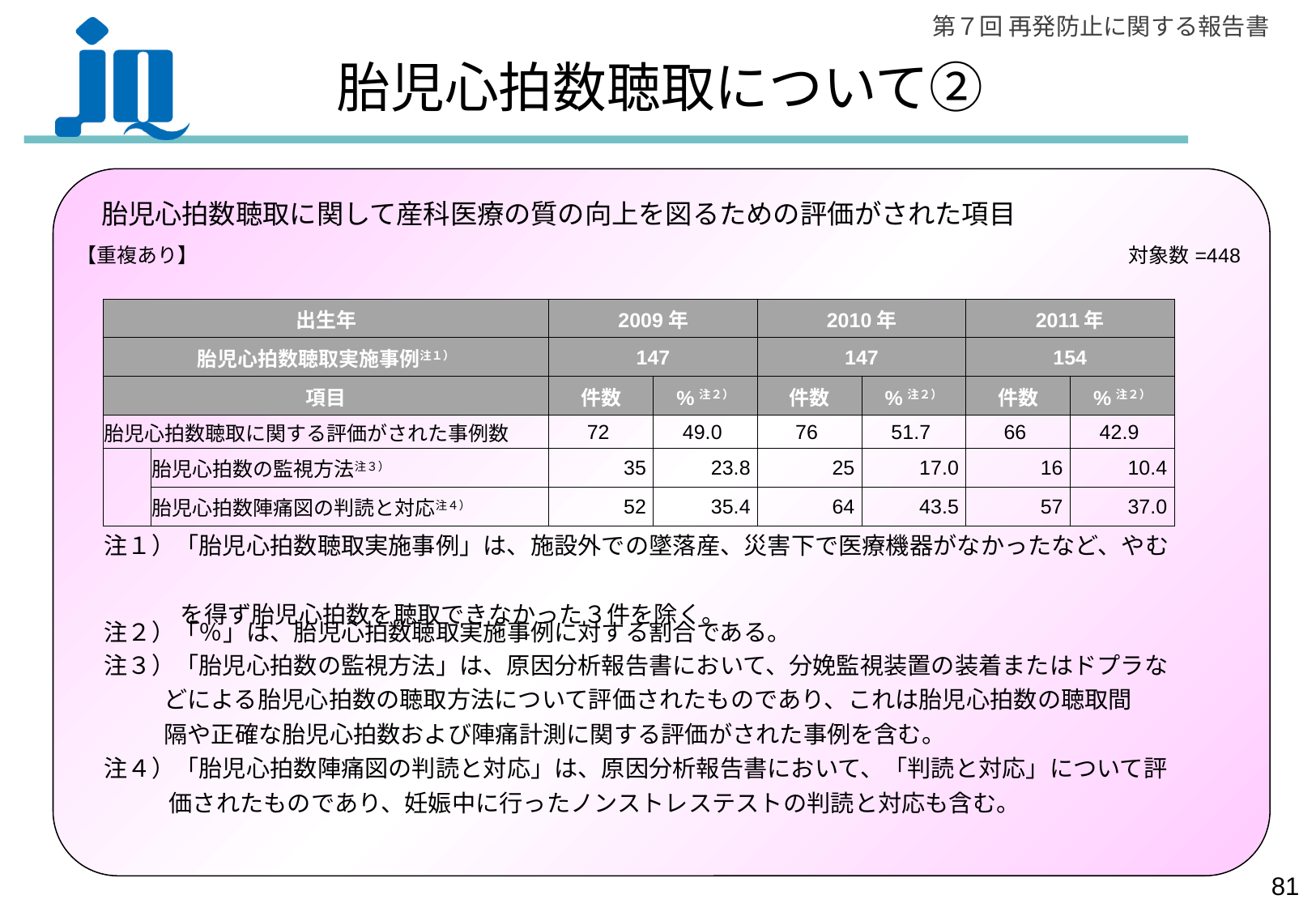

# 胎児心拍数聴取について②

胎児心拍数聴取に関して産科医療の質の向上を図るための評価がされた項目
【重複あり】　　　　　　　　　　　　　　　　　　　　　　　　　　　　　　　　　　　　　　　　　　　　　　対象数=448
| 出生年 |  | 2009年 |  | 2010年 |  | 2011年 |  |
| --- | --- | --- | --- | --- | --- | --- | --- |
| 胎児心拍数聴取実施事例注１） |  | 147 |  | 147 |  | 154 |  |
| 項目 |  | 件数 | %注２） | 件数 | %注２） | 件数 | %注２） |
| 胎児心拍数聴取に関する評価がされた事例数 |  | 72 | 49.0 | 76 | 51.7 | 66 | 42.9 |
|  | 胎児心拍数の監視方法注３） | 35 | 23.8 | 25 | 17.0 | 16 | 10.4 |
|  | 胎児心拍数陣痛図の判読と対応注４） | 52 | 35.4 | 64 | 43.5 | 57 | 37.0 |
| 注１）「胎児心拍数聴取実施事例」は、施設外での墜落産、災害下で医療機器がなかったなど、やむ　 　　　 を得ず胎児心拍数を聴取できなかった３件を除く。 |  |  |  |  |  |  |  |
| 注２）「％」は、胎児心拍数聴取実施事例に対する割合である。 |  |  |  |  |  |  |  |
| 注３）「胎児心拍数の監視方法」は、原因分析報告書において、分娩監視装置の装着またはドプラな どによる胎児心拍数の聴取方法について評価されたものであり、これは胎児心拍数の聴取間 隔や正確な胎児心拍数および陣痛計測に関する評価がされた事例を含む。 |  |  |  |  |  |  |  |
| 注４）「胎児心拍数陣痛図の判読と対応」は、原因分析報告書において、「判読と対応」について評 価されたものであり、妊娠中に行ったノンストレステストの判読と対応も含む。 |  |  |  |  |  |  |  |
81